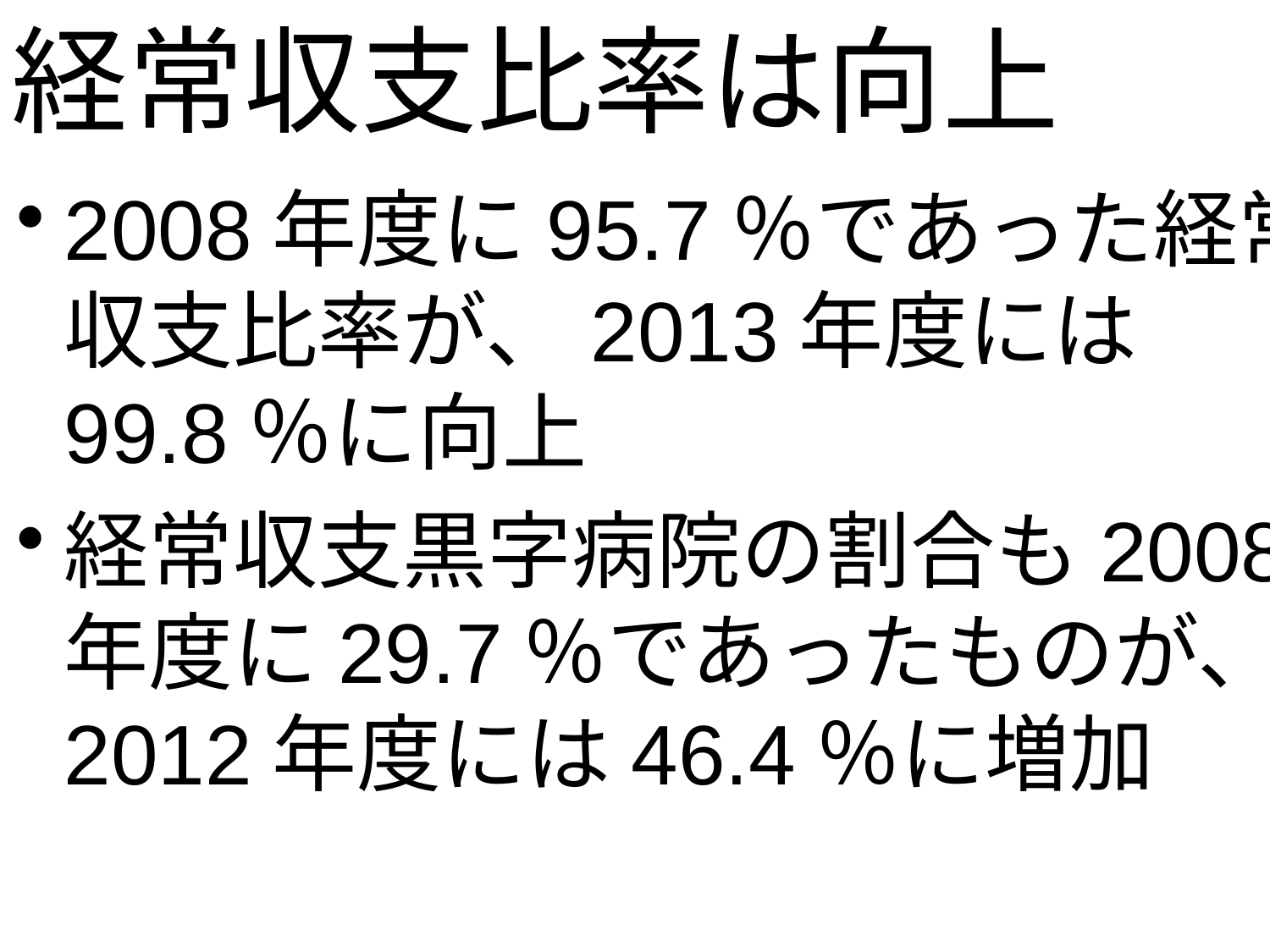

# 経常収支比率は向上
2008年度に95.7％であった経常収支比率が、2013年度には99.8％に向上
経常収支黒字病院の割合も2008年度に29.7％であったものが、2012年度には46.4％に増加